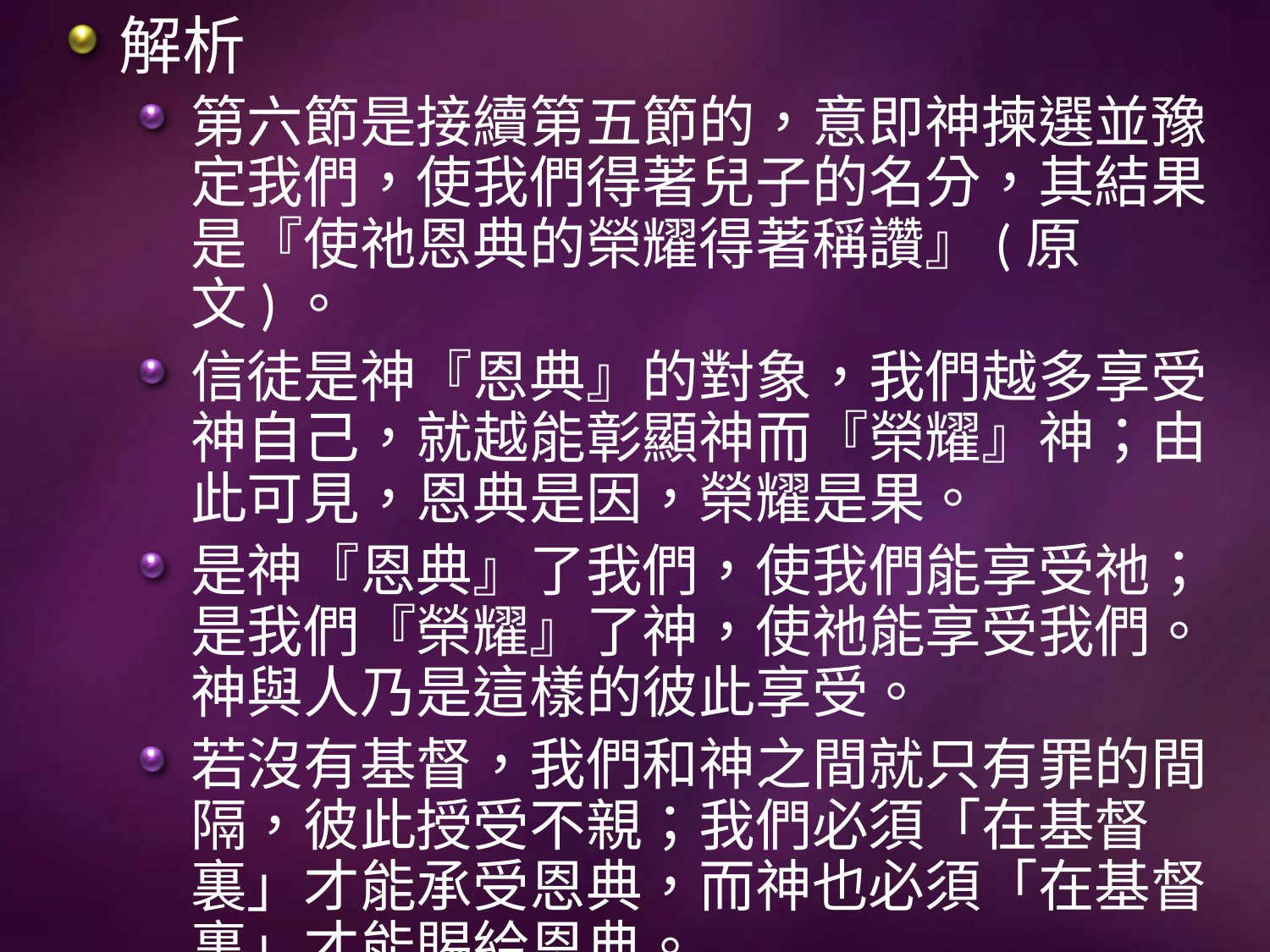

解析
第六節是接續第五節的，意即神揀選並豫定我們，使我們得著兒子的名分，其結果是『使祂恩典的榮耀得著稱讚』(原文)。
信徒是神『恩典』的對象，我們越多享受神自己，就越能彰顯神而『榮耀』神；由此可見，恩典是因，榮耀是果。
是神『恩典』了我們，使我們能享受祂；是我們『榮耀』了神，使祂能享受我們。神與人乃是這樣的彼此享受。
若沒有基督，我們和神之間就只有罪的間隔，彼此授受不親；我們必須「在基督裏」才能承受恩典，而神也必須「在基督裏」才能賜給恩典。